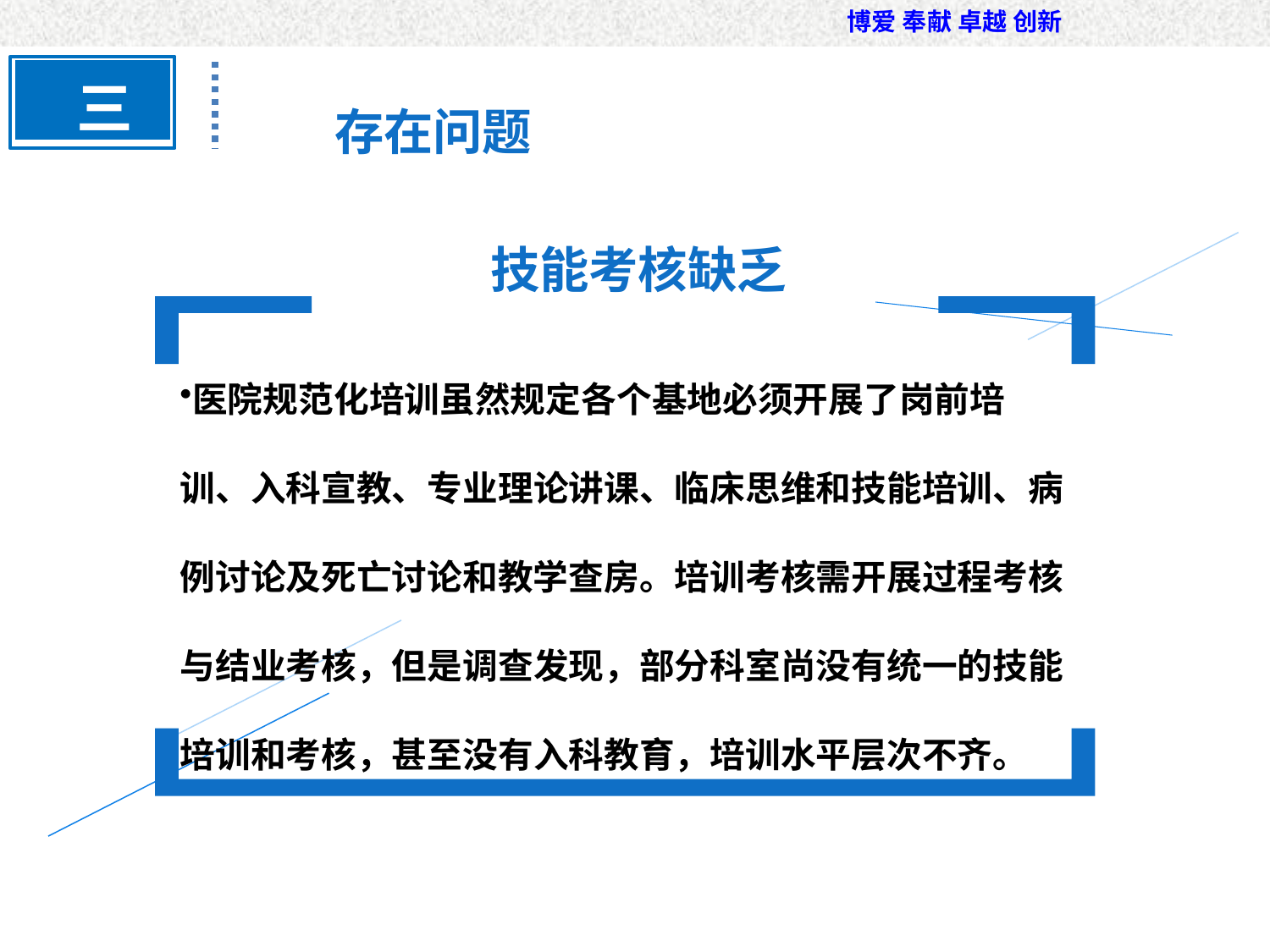

三
             存在问题
技能考核缺乏
医院规范化培训虽然规定各个基地必须开展了岗前培训、入科宣教、专业理论讲课、临床思维和技能培训、病例讨论及死亡讨论和教学查房。培训考核需开展过程考核与结业考核，但是调查发现，部分科室尚没有统一的技能培训和考核，甚至没有入科教育，培训水平层次不齐。